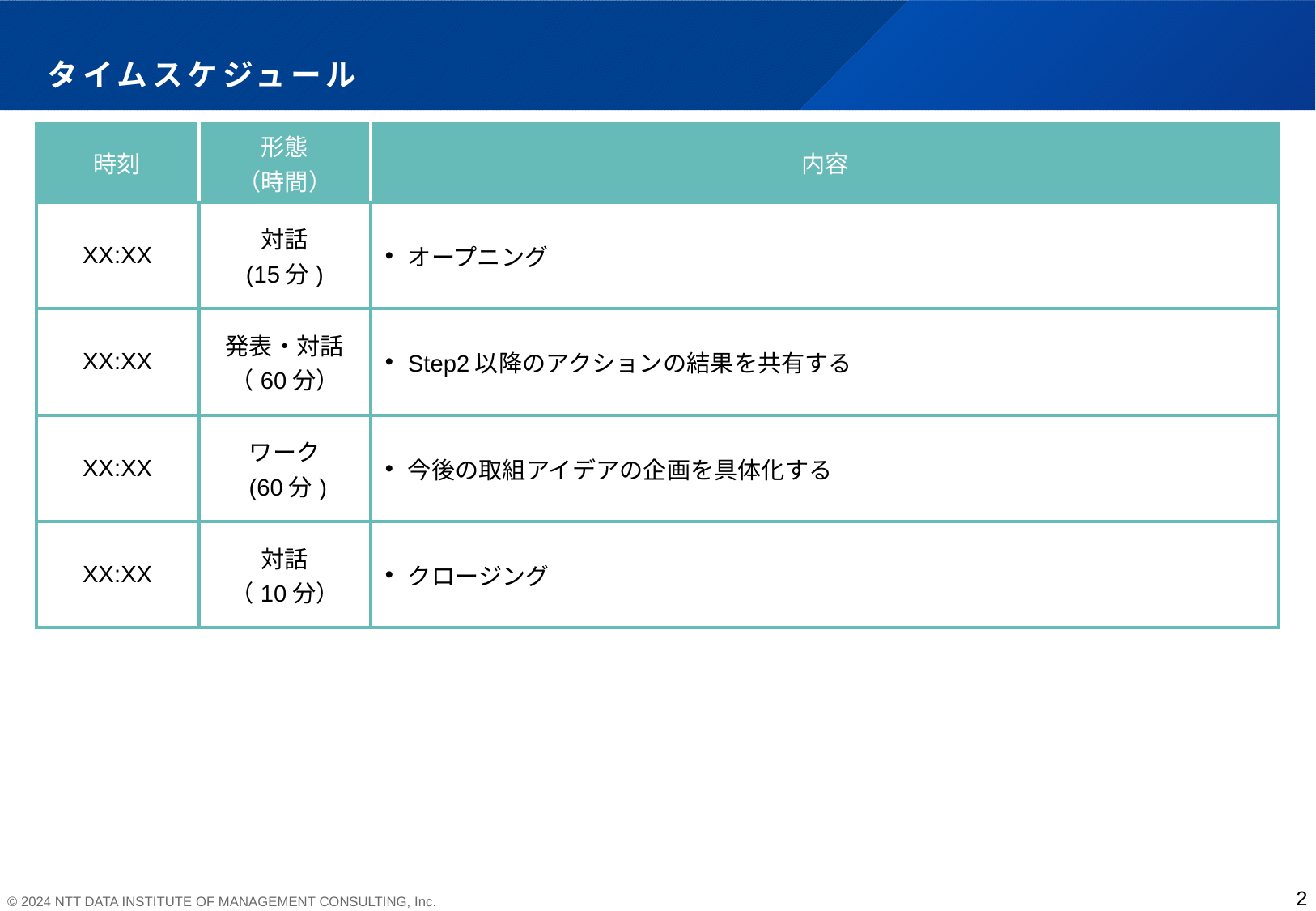

# タイムスケジュール
| 時刻 | 形態 （時間） | 内容 |
| --- | --- | --- |
| XX:XX | 対話 (15分) | オープニング |
| XX:XX | 発表・対話 （60分） | Step2以降のアクションの結果を共有する |
| XX:XX | ワーク (60分) | 今後の取組アイデアの企画を具体化する |
| XX:XX | 対話 （10分） | クロージング |
2